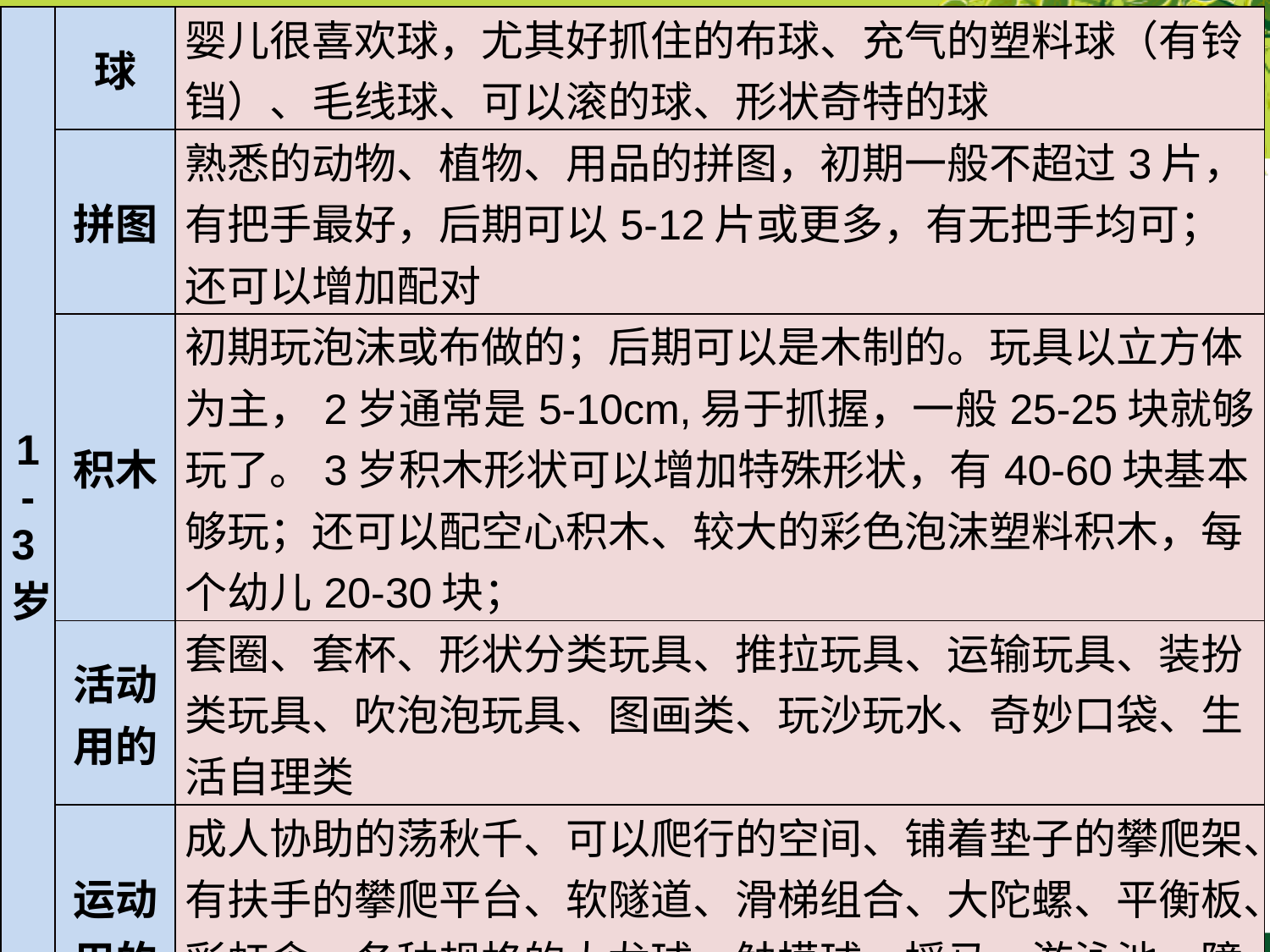

| 1-3岁 | 球 | 婴儿很喜欢球，尤其好抓住的布球、充气的塑料球（有铃铛）、毛线球、可以滚的球、形状奇特的球 |
| --- | --- | --- |
|  | 拼图 | 熟悉的动物、植物、用品的拼图，初期一般不超过3片，有把手最好，后期可以5-12片或更多，有无把手均可；还可以增加配对 |
|  | 积木 | 初期玩泡沫或布做的；后期可以是木制的。玩具以立方体为主，2岁通常是5-10cm,易于抓握，一般25-25块就够玩了。3岁积木形状可以增加特殊形状，有40-60块基本够玩；还可以配空心积木、较大的彩色泡沫塑料积木，每个幼儿20-30块； |
|  | 活动用的 | 套圈、套杯、形状分类玩具、推拉玩具、运输玩具、装扮类玩具、吹泡泡玩具、图画类、玩沙玩水、奇妙口袋、生活自理类 |
|  | 运动用的 | 成人协助的荡秋千、可以爬行的空间、铺着垫子的攀爬架、有扶手的攀爬平台、软隧道、滑梯组合、大陀螺、平衡板、彩虹伞、各种规格的大龙球、触摸球、摇马、游泳池、障碍训练场地 |